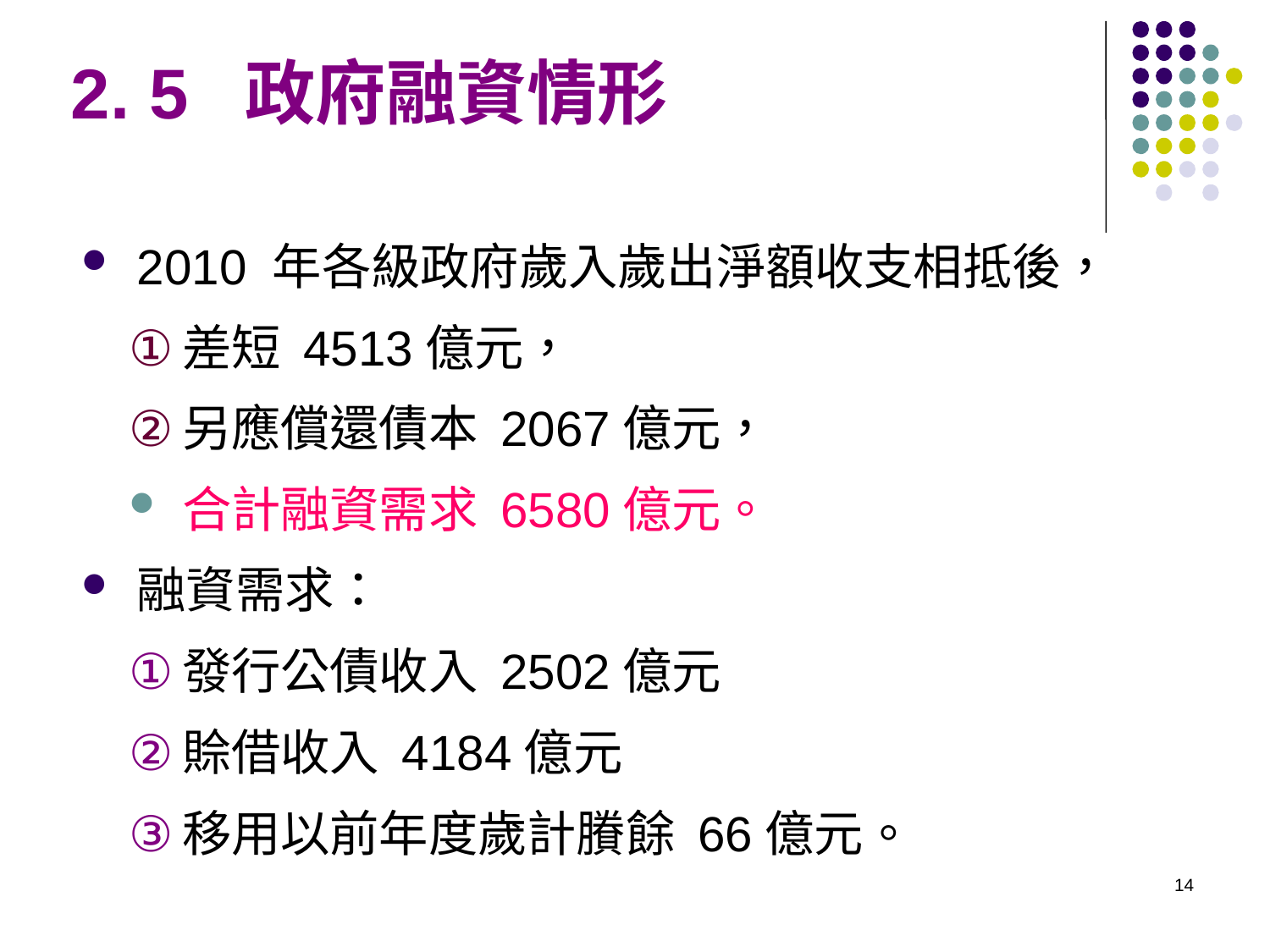

# 2. 5  政府融資情形
2010 年各級政府歲入歲出淨額收支相抵後，
差短 4513億元，
另應償還債本 2067億元，
合計融資需求 6580億元。
融資需求：
發行公債收入 2502億元
賒借收入 4184億元
移用以前年度歲計賸餘 66億元。
14